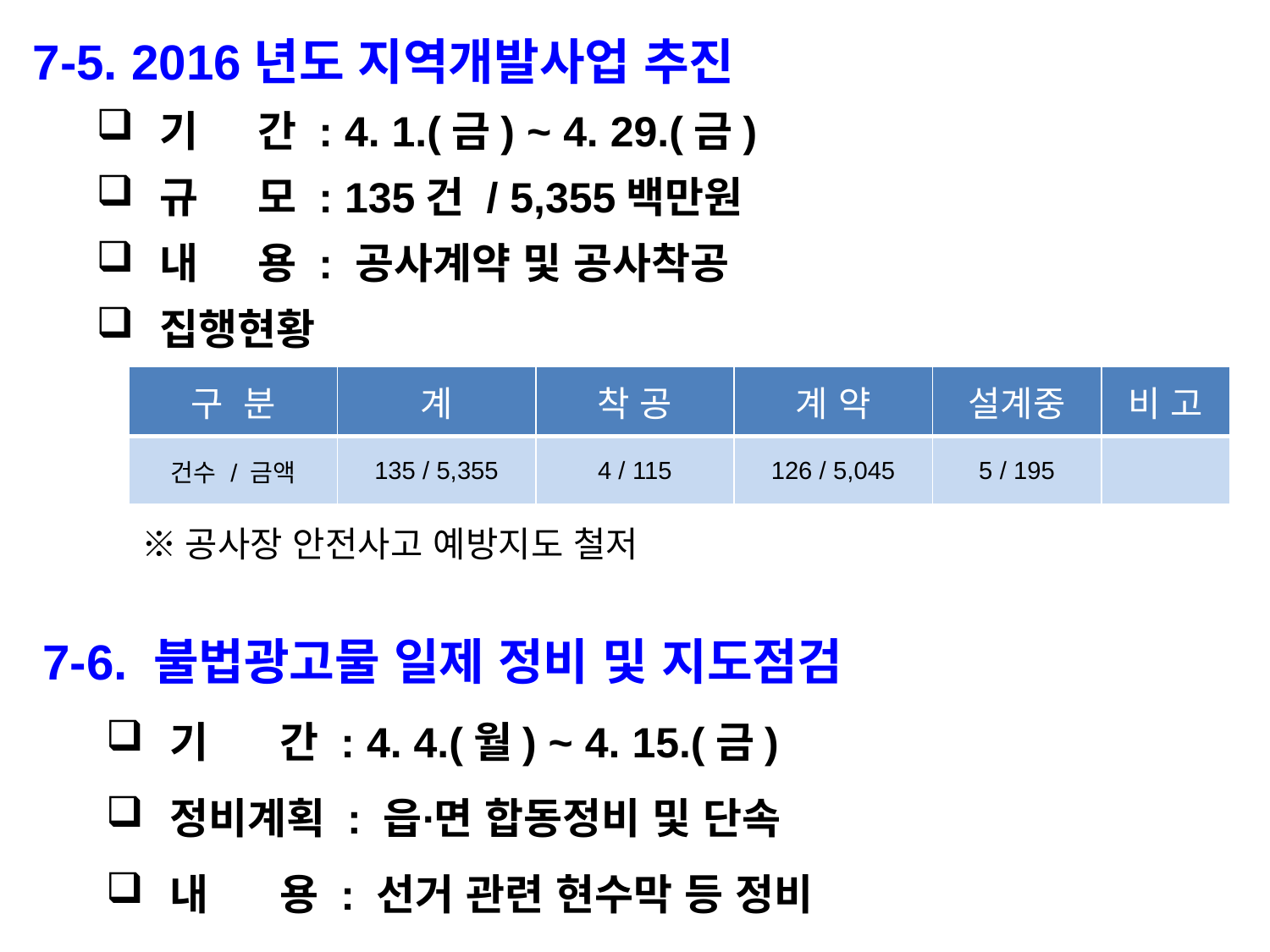

7-5. 2016년도 지역개발사업 추진
기     간 : 4. 1.(금) ~ 4. 29.(금)
규     모 : 135건 / 5,355백만원
내     용 : 공사계약 및 공사착공
집행현황
| 구 분 | 계 | 착 공 | 계 약 | 설계중 | 비 고 |
| --- | --- | --- | --- | --- | --- |
| 건수 / 금액 | 135 / 5,355 | 4 / 115 | 126 / 5,045 | 5 / 195 |  |
※공사장 안전사고 예방지도 철저
7-6. 불법광고물 일제 정비 및 지도점검
기      간 : 4. 4.(월) ~ 4. 15.(금)
정비계획 : 읍∙면 합동정비 및 단속
내      용 : 선거 관련 현수막 등 정비